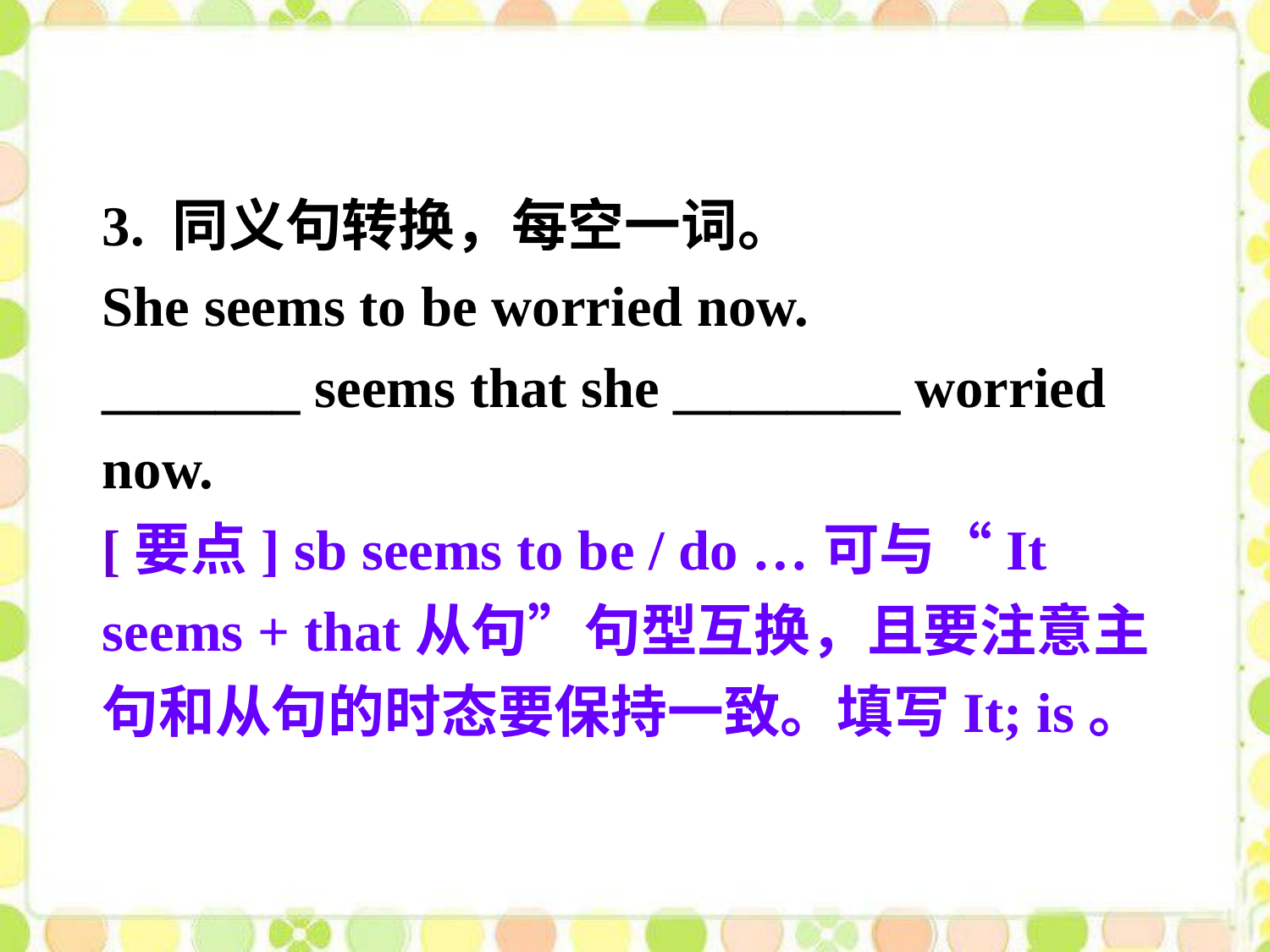

3. 同义句转换，每空一词。
She seems to be worried now.
_______ seems that she ________ worried now.
[要点] sb seems to be / do …可与“It seems + that从句”句型互换，且要注意主句和从句的时态要保持一致。填写It; is。